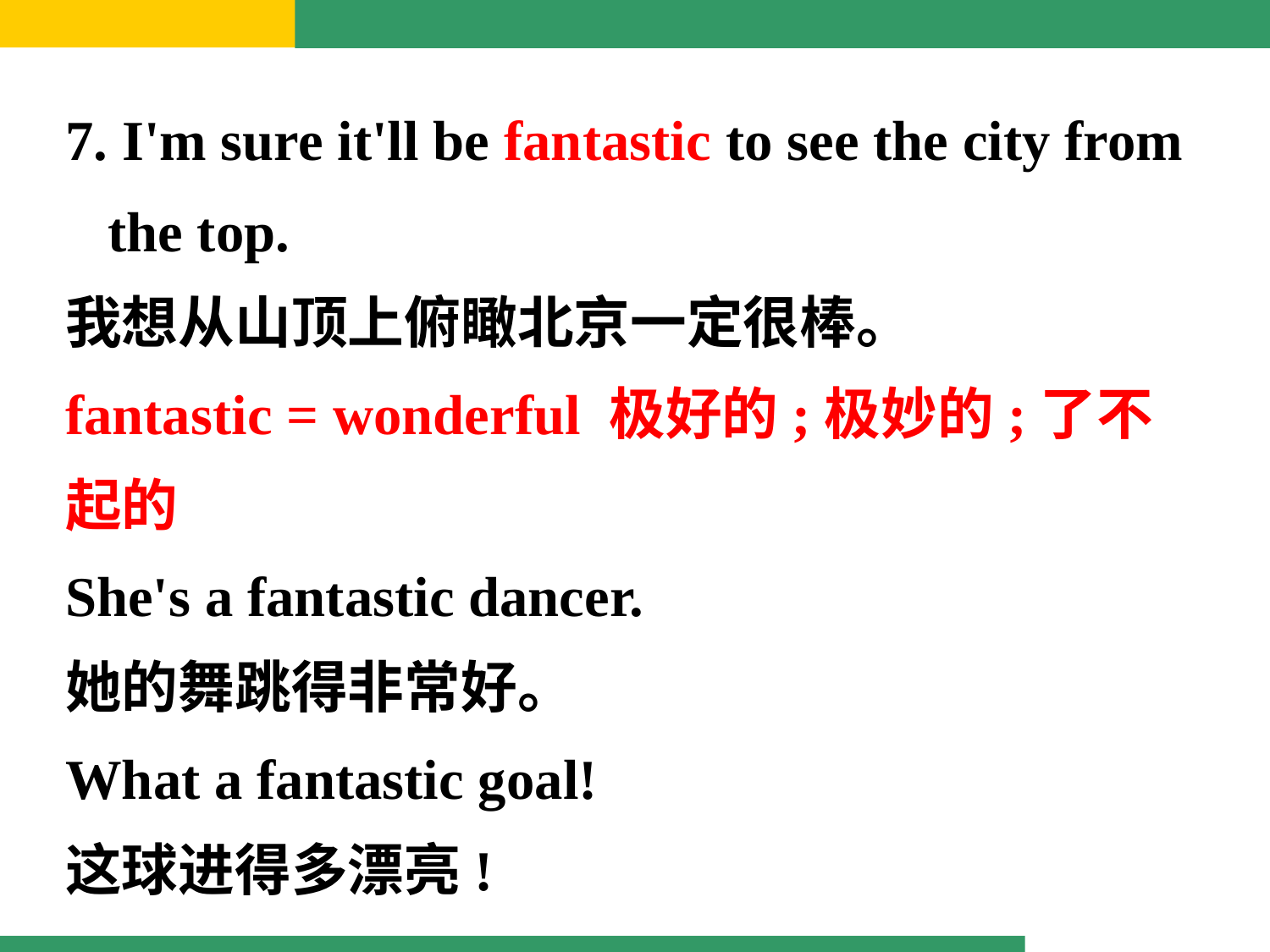

7. I'm sure it'll be fantastic to see the city from
   the top.
我想从山顶上俯瞰北京一定很棒。
fantastic = wonderful 极好的;极妙的;了不起的
She's a fantastic dancer.
她的舞跳得非常好。
What a fantastic goal!
这球进得多漂亮!